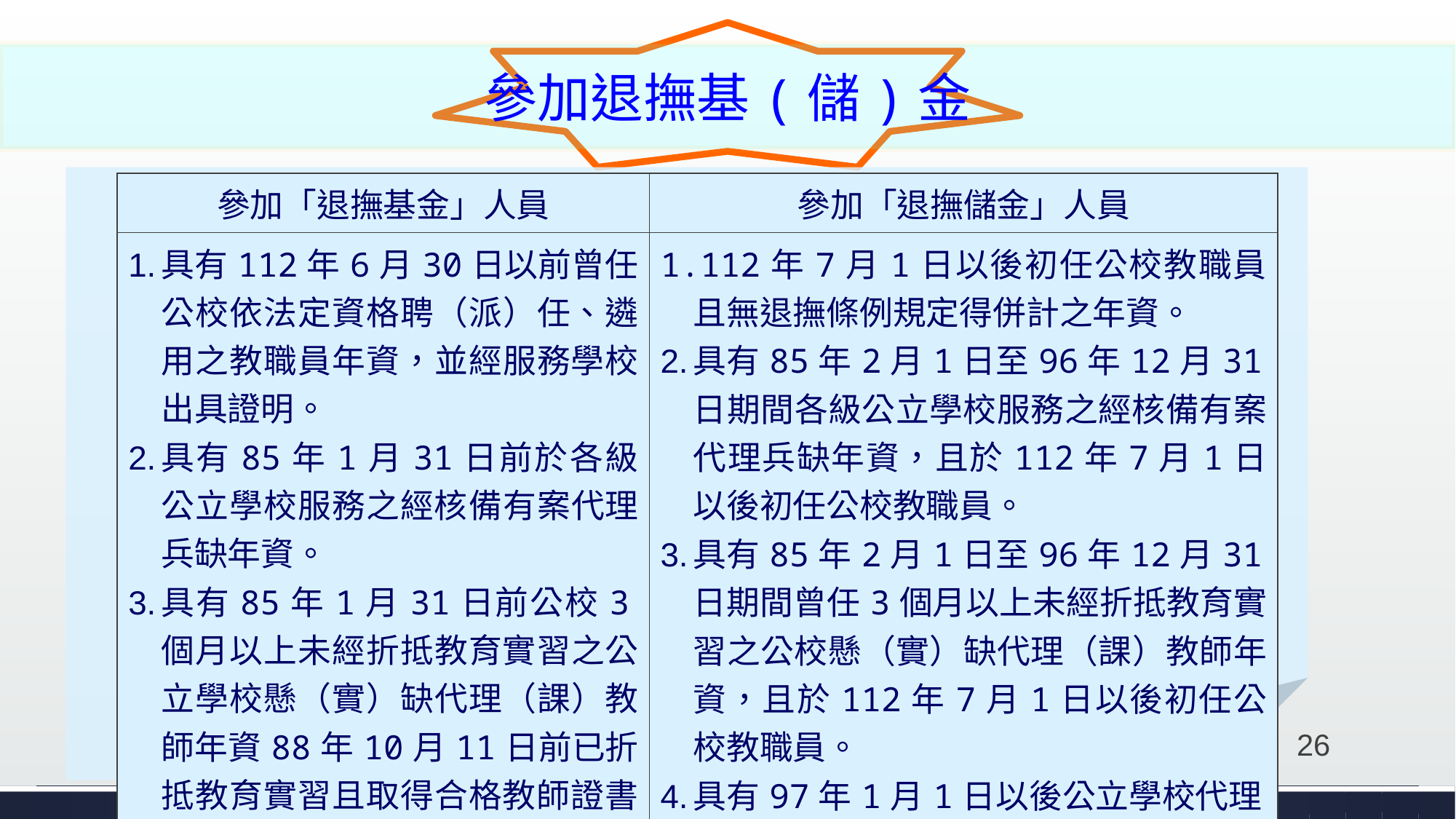

參加退撫基(儲)金

| 參加「退撫基金」人員 | 參加「退撫儲金」人員 |
| --- | --- |
| 具有112年6月30日以前曾任公校依法定資格聘（派）任、遴用之教職員年資，並經服務學校出具證明。 具有85年1月31日前於各級公立學校服務之經核備有案代理兵缺年資。 具有85年1月31日前公校3個月以上未經折抵教育實習之公立學校懸（實）缺代理（課）教師年資88年10月11日前已折抵教育實習且取得合格教師證書者不在此限）。 | 112年7月1日以後初任公校教職員且無退撫條例規定得併計之年資。 具有85年2月1日至96年12月31日期間各級公立學校服務之經核備有案代理兵缺年資，且於112年7月1日以後初任公校教職員。 具有85年2月1日至96年12月31日期間曾任3個月以上未經折抵教育實習之公校懸（實）缺代理（課）教師年資，且於112年7月1日以後初任公校教職員。 具有97年1月1日以後公立學校代理(課)教師年資且於112年7月1日以後初任公校教職員。 |

#
26